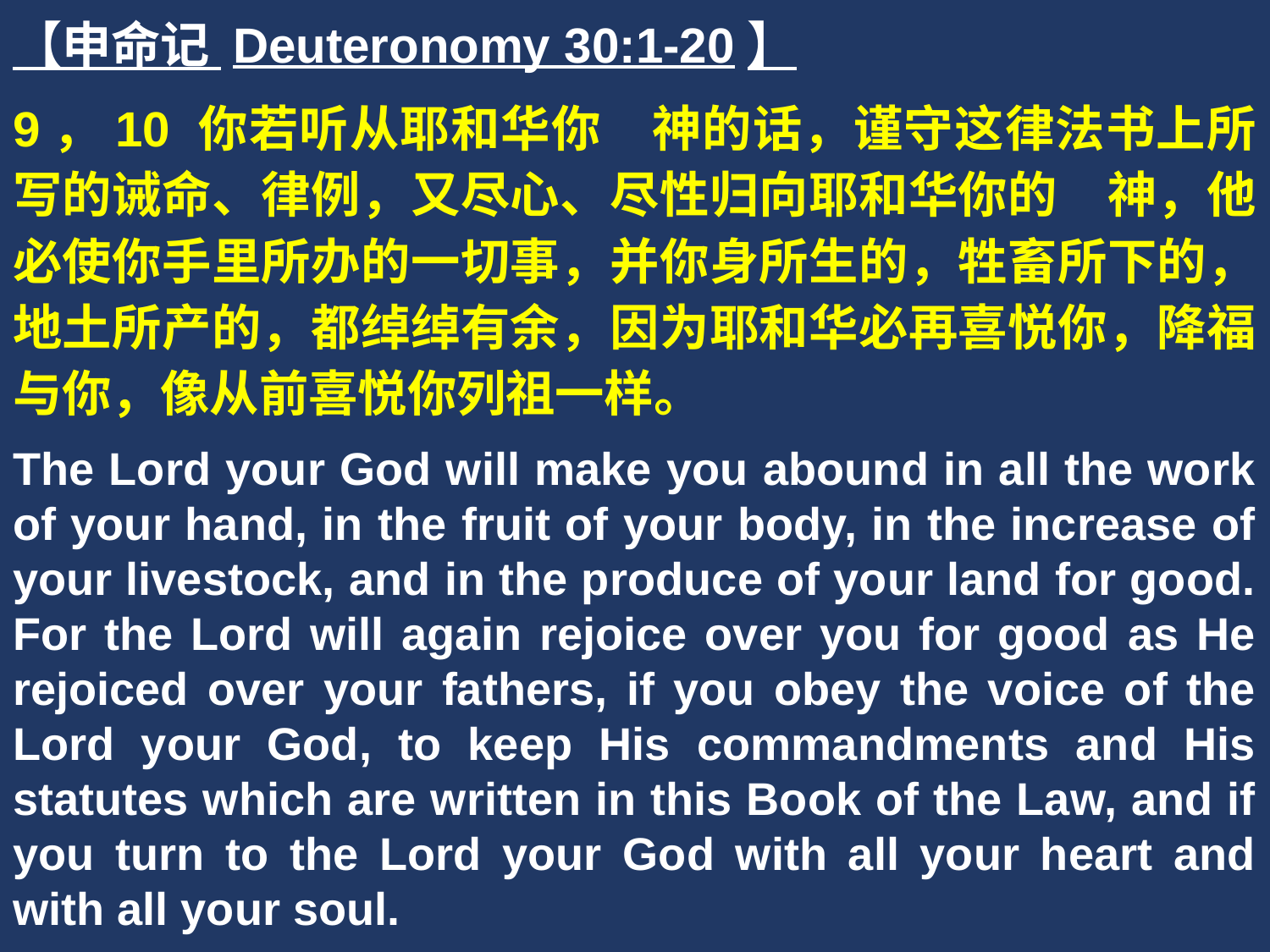

【申命记 Deuteronomy 30:1-20】
9，10 你若听从耶和华你　神的话，谨守这律法书上所写的诫命、律例，又尽心、尽性归向耶和华你的　神，他必使你手里所办的一切事，并你身所生的，牲畜所下的，地土所产的，都绰绰有余，因为耶和华必再喜悦你，降福与你，像从前喜悦你列祖一样。
The Lord your God will make you abound in all the work of your hand, in the fruit of your body, in the increase of your livestock, and in the produce of your land for good. For the Lord will again rejoice over you for good as He rejoiced over your fathers, if you obey the voice of the Lord your God, to keep His commandments and His statutes which are written in this Book of the Law, and if you turn to the Lord your God with all your heart and with all your soul.